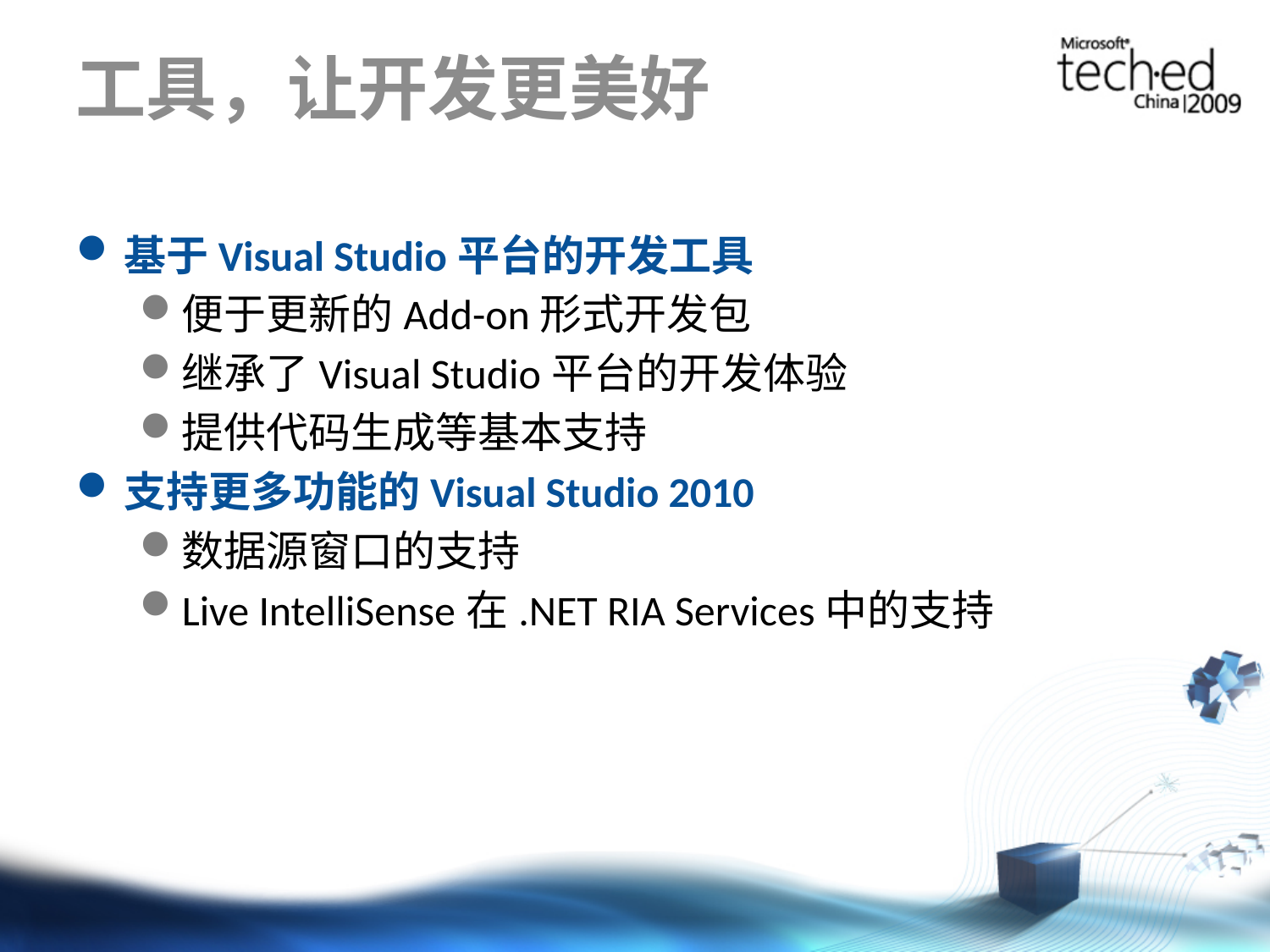

# 工具，让开发更美好
基于Visual Studio平台的开发工具
便于更新的Add-on形式开发包
继承了Visual Studio平台的开发体验
提供代码生成等基本支持
支持更多功能的Visual Studio 2010
数据源窗口的支持
Live IntelliSense在.NET RIA Services中的支持